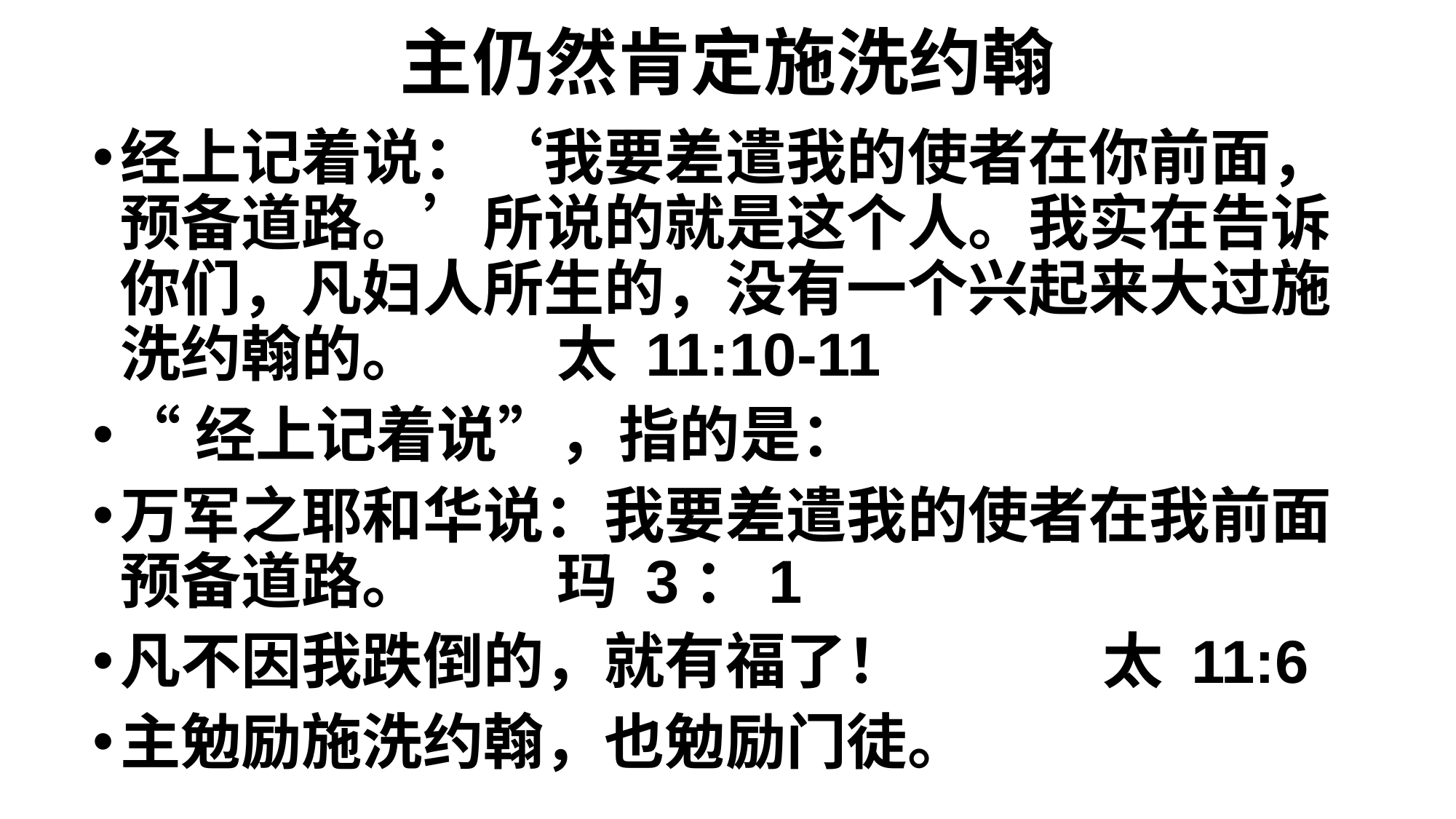

# 主仍然肯定施洗约翰
经上记着说：‘我要差遣我的使者在你前面，预备道路。’所说的就是这个人。我实在告诉你们，凡妇人所生的，没有一个兴起来大过施洗约翰的。		太 11:10-11
“经上记着说”，指的是：
万军之耶和华说：我要差遣我的使者在我前面预备道路。		玛 3：1
凡不因我跌倒的，就有福了！		太 11:6
主勉励施洗约翰，也勉励门徒。